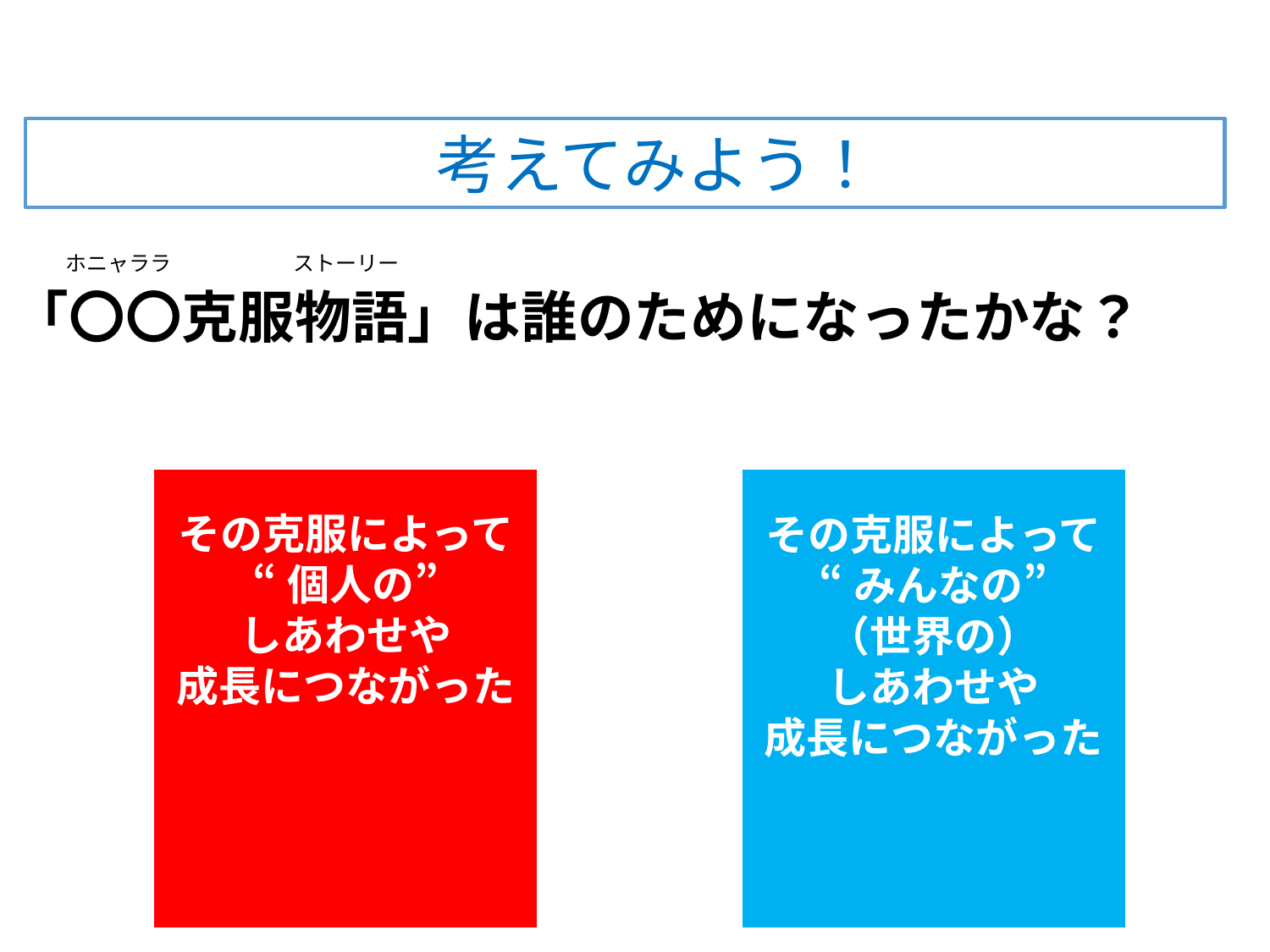

考えてみよう！
ストーリー
ホニャララ
「〇〇克服物語」は誰のためになったかな？

その克服によって
“個人の”
しあわせや
成長につながった
その克服によって
“みんなの”
（世界の）
しあわせや
成長につながった